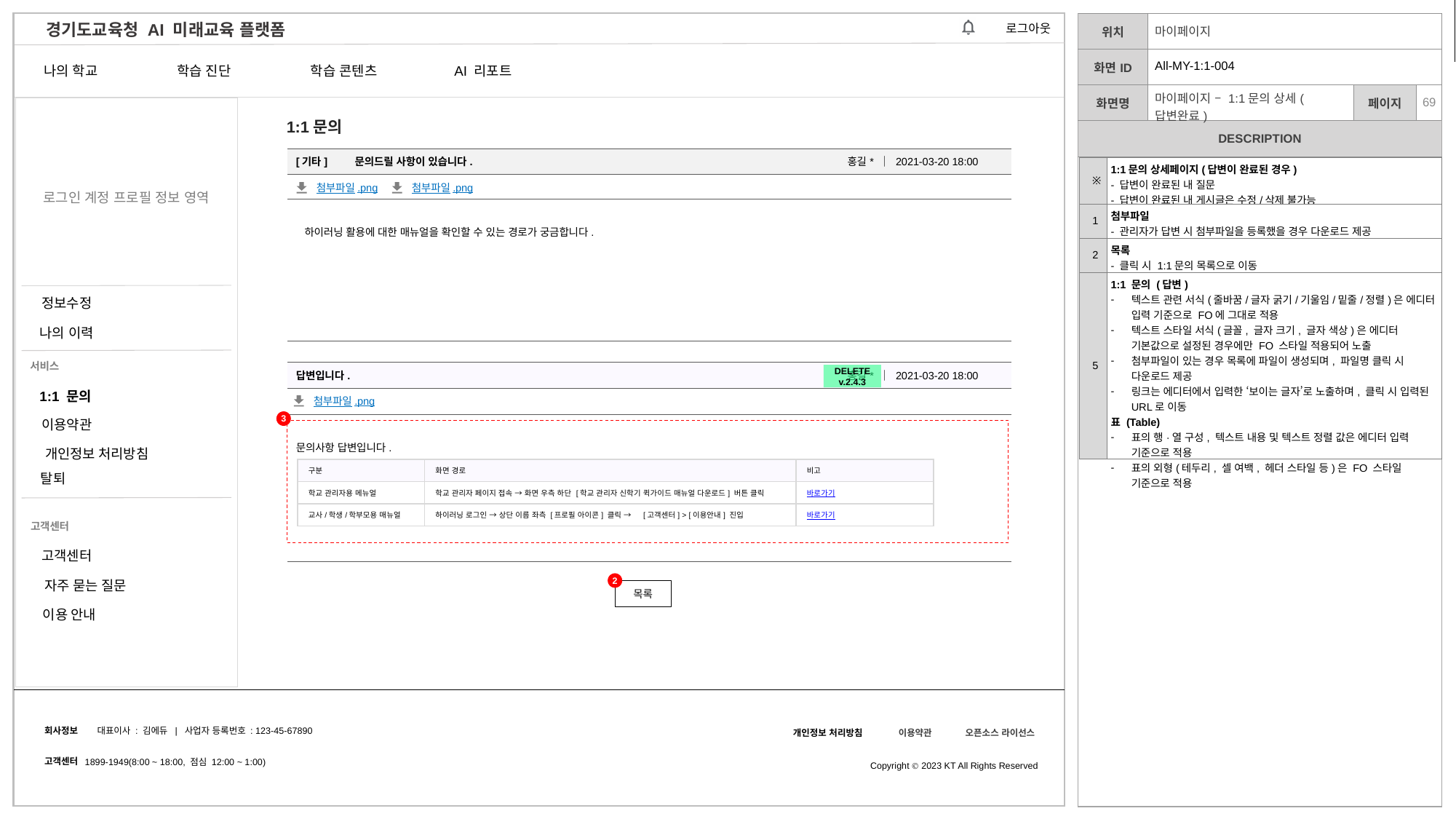

| Ver | Description |
| --- | --- |
| 2.3.13 | 화면 현행화 및 <5> 내용 정의 추가 |
| 2.4.3 | 답변 영역 ‘관리자 이름’ 표시 삭제 |
|  | 마이페이지 |  |  |
| --- | --- | --- | --- |
|  | All-MY-1:1-004 |  |  |
|  | 마이페이지 – 1:1문의 상세(답변완료) |  |  |

1:1문의
| [기타] | 문의드릴 사항이 있습니다. | 홍길\* ｜ 2021-03-20 18:00 |
| --- | --- | --- |
|  |  |  |
| 하이러닝 활용에 대한 매뉴얼을 확인할 수 있는 경로가 궁금합니다. | 안녕하세요! Lorem ipsum dolor sit amet, consectetur adipisicing elit, sed do eiusmod tempor incididunt ut labore et dolore magna wirl aliqua. Up exlaborum incididunt quis nostrud exercitatn. 감사합니다. |  |
| ※ | 1:1문의 상세페이지(답변이 완료된 경우) - 답변이 완료된 내 질문 - 답변이 완료된 내 게시글은 수정/삭제 불가능 |
| --- | --- |
| 1 | 첨부파일 - 관리자가 답변 시 첨부파일을 등록했을 경우 다운로드 제공 |
| 2 | 목록 - 클릭 시 1:1문의 목록으로 이동 |
| 5 | 1:1 문의 (답변) 텍스트 관련 서식(줄바꿈/글자 굵기/기울임/밑줄/정렬)은 에디터 입력 기준으로 FO에 그대로 적용 텍스트 스타일 서식(글꼴, 글자 크기, 글자 색상)은 에디터 기본값으로 설정된 경우에만 FO 스타일 적용되어 노출 첨부파일이 있는 경우 목록에 파일이 생성되며, 파일명 클릭 시 다운로드 제공 링크는 에디터에서 입력한 ‘보이는 글자’로 노출하며, 클릭 시 입력된 URL로 이동 표 (Table) 표의 행·열 구성, 텍스트 내용 및 텍스트 정렬 값은 에디터 입력 기준으로 적용 표의 외형(테두리, 셀 여백, 헤더 스타일 등)은 FO 스타일 기준으로 적용 |
첨부파일.png

첨부파일.png

로그인 계정 프로필 정보 영역
정보수정
나의 이력
서비스
1:1 문의
이용약관

개인정보 처리방침
탈퇴
고객센터
고객센터
자주 묻는 질문
이용 안내
| 답변입니다. | 홍길\* ｜ 2021-03-20 18:00 |
| --- | --- |
|  |  |
| 문의사항 답변입니다. |  |
DELETE v.2.4.3
첨부파일.png

3

| 구분 | 화면 경로 | 비고 |
| --- | --- | --- |
| 학교 관리자용 메뉴얼 | 학교 관리자 페이지 접속 → 화면 우측 하단 [학교 관리자 신학기 퀵가이드 매뉴얼 다운로드] 버튼 클릭 | 바로가기 |
| 교사/학생/학부모용 매뉴얼 | 하이러닝 로그인 → 상단 이름 좌측 [프로필 아이콘] 클릭 → 　[고객센터] > [이용안내] 진입 | 바로가기 |
2
목록
회사정보
대표이사 : 김에듀  |  사업자 등록번호 : 123-45-67890
개인정보 처리방침
이용약관
오픈소스 라이선스
고객센터
1899-1949(8:00 ~ 18:00, 점심 12:00 ~ 1:00)
Copyright Ⓒ 2023 KT All Rights Reserved